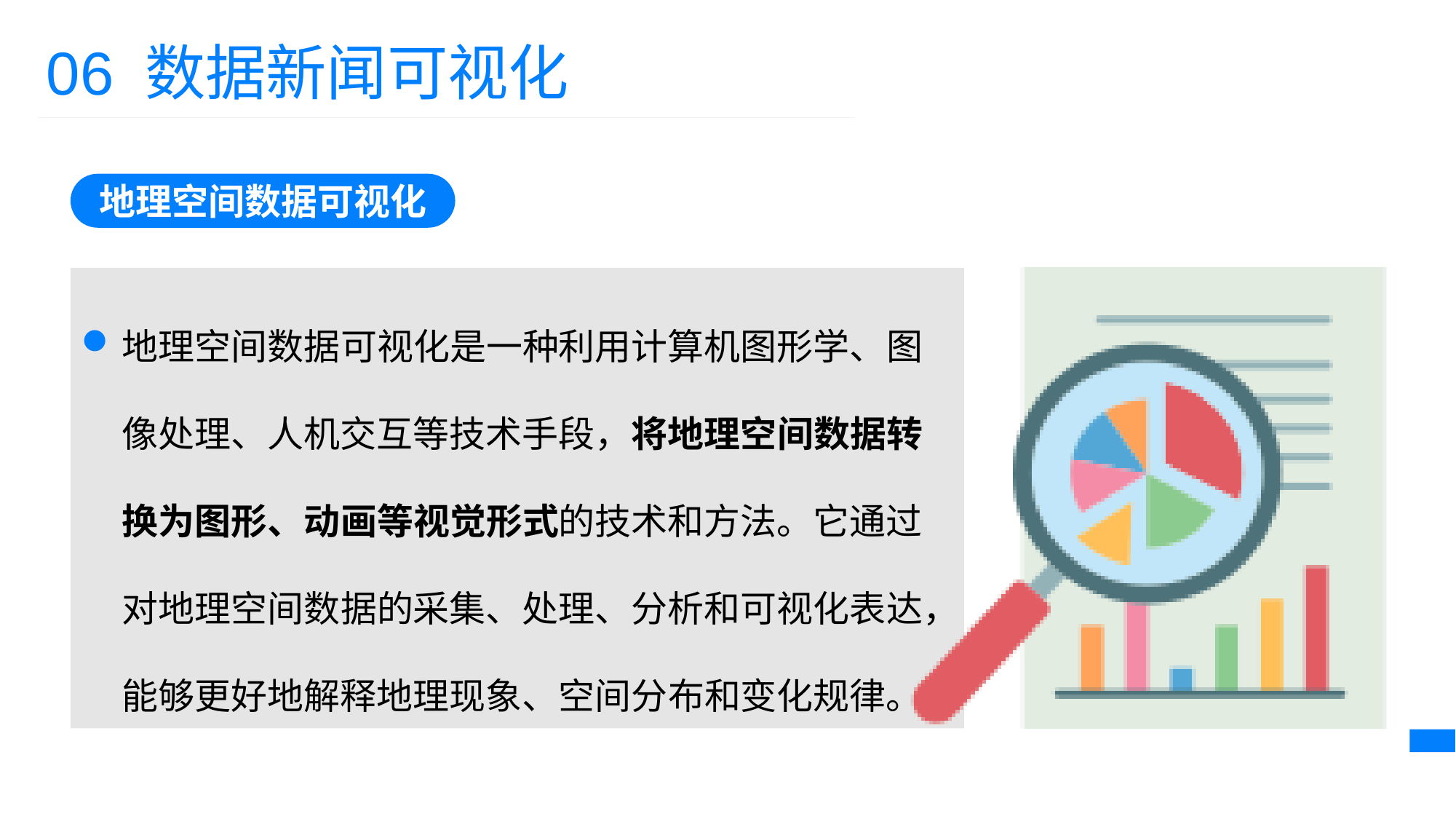

06 数据新闻可视化
地理空间数据可视化

地理空间数据可视化是一种利用计算机图形学、图像处理、人机交互等技术手段，将地理空间数据转换为图形、动画等视觉形式的技术和方法。它通过对地理空间数据的采集、处理、分析和可视化表达，能够更好地解释地理现象、空间分布和变化规律。